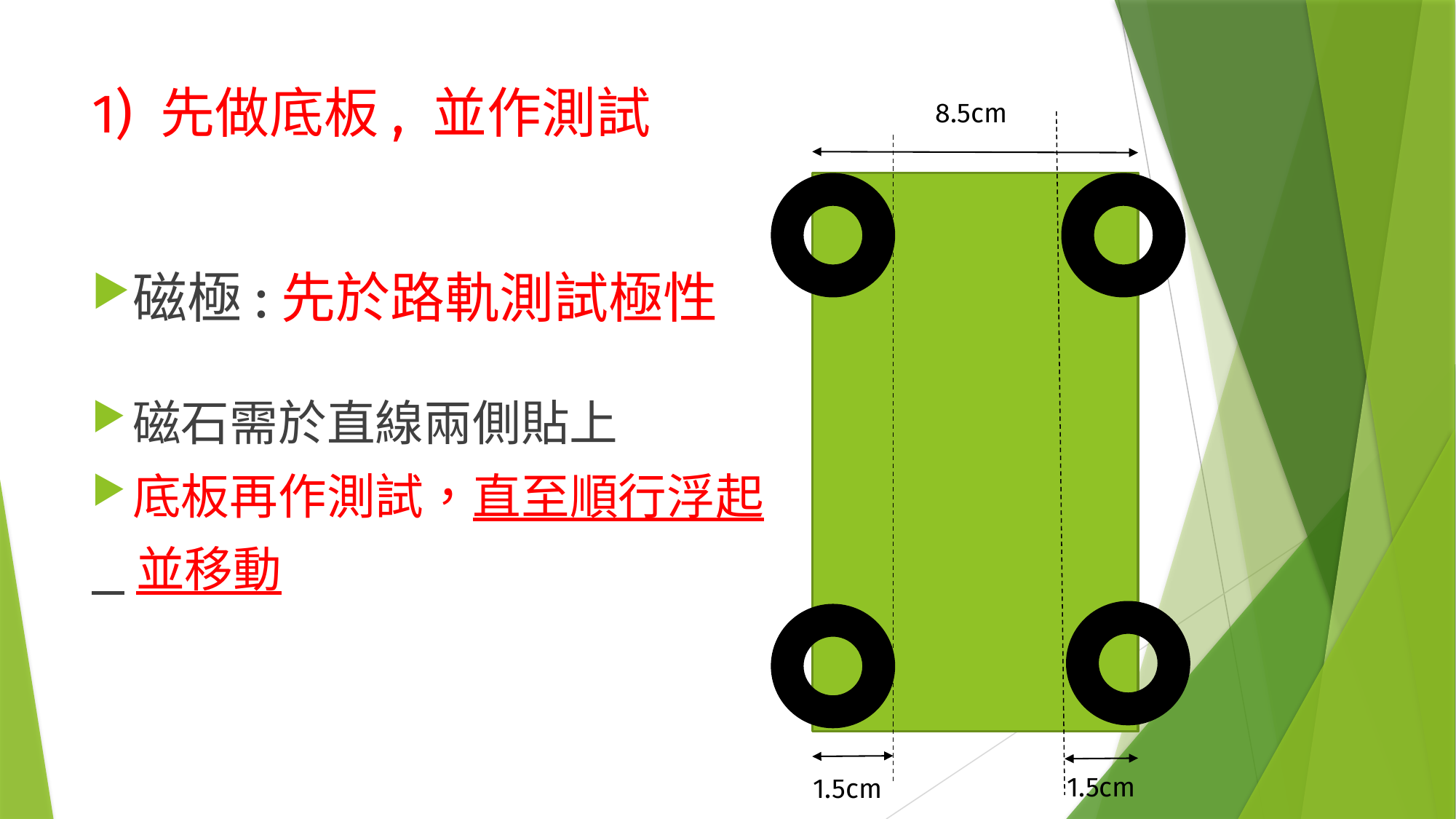

# 1) 先做底板, 並作測試
8.5cm

磁極:先於路軌測試極性

磁石需於直線兩側貼上
底板再作測試，直至順行浮起
   並移動

1.5cm
1.5cm